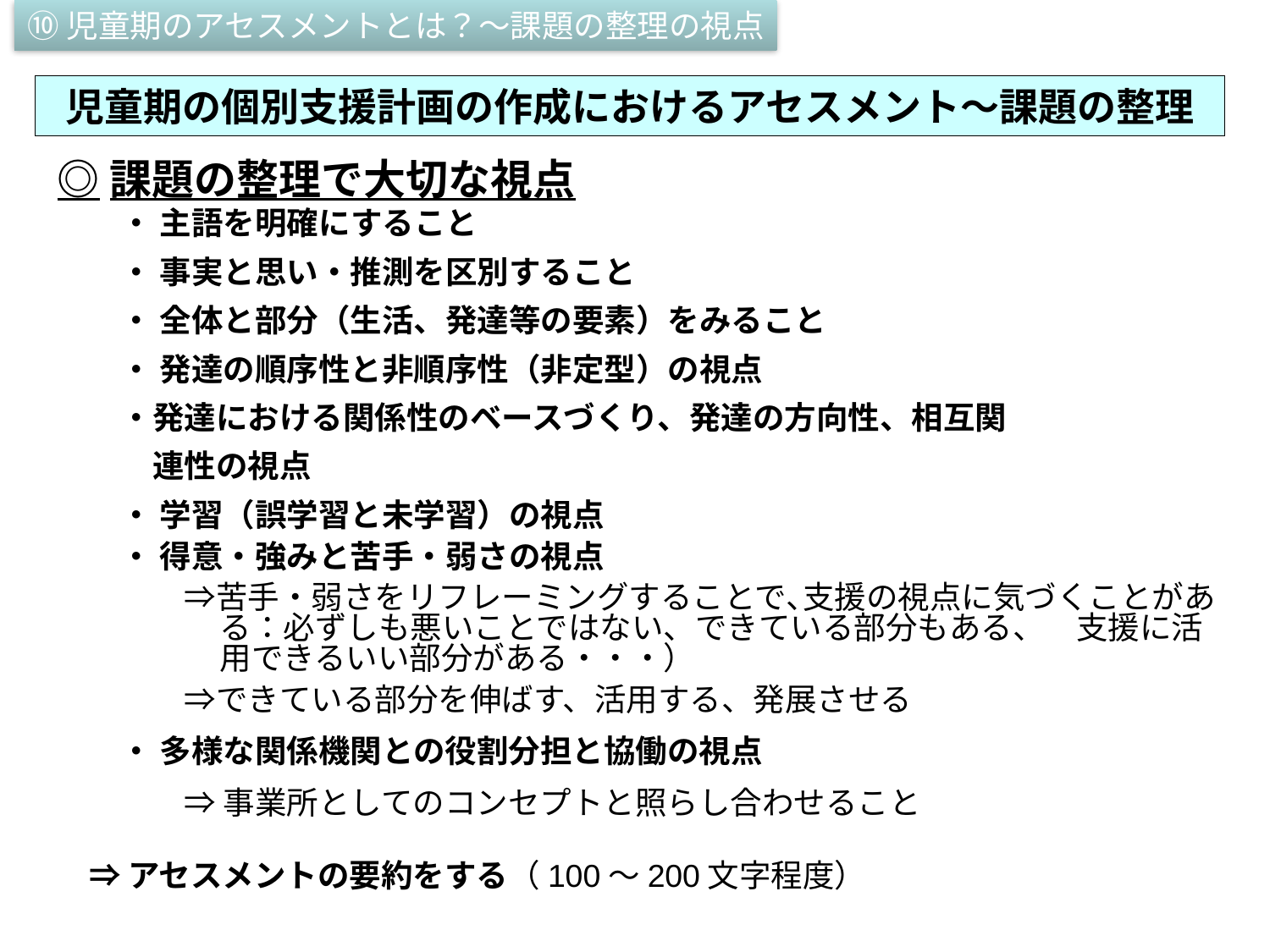

⑩児童期のアセスメントとは？～課題の整理の視点
児童期の個別支援計画の作成におけるアセスメント～課題の整理
◎課題の整理で大切な視点
　　・ 主語を明確にすること
　　・ 事実と思い・推測を区別すること
　　・ 全体と部分（生活、発達等の要素）をみること
　　・ 発達の順序性と非順序性（非定型）の視点
　　・発達における関係性のベースづくり、発達の方向性、相互関
　　　連性の視点
　　・ 学習（誤学習と未学習）の視点
　　・ 得意・強みと苦手・弱さの視点
　　　　⇒苦手・弱さをリフレーミングすることで､支援の視点に気づくことがある：必ずしも悪いことではない、できている部分もある、　支援に活用できるいい部分がある・・・）
　　　　⇒できている部分を伸ばす、活用する、発展させる
　　・ 多様な関係機関との役割分担と協働の視点
　　　　⇒ 事業所としてのコンセプトと照らし合わせること
　⇒ アセスメントの要約をする（100～200文字程度）